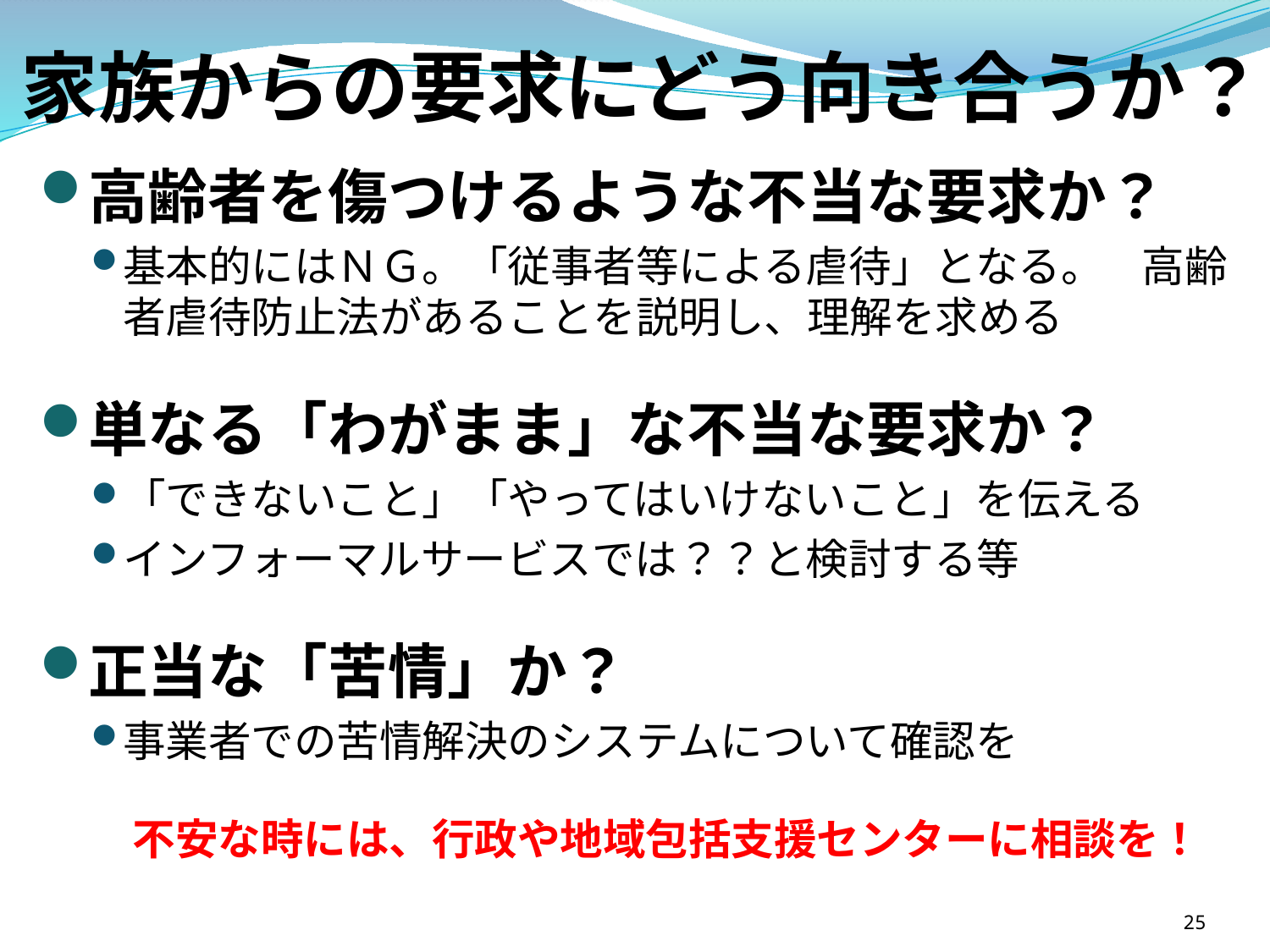

# 家族からの要求にどう向き合うか？
高齢者を傷つけるような不当な要求か？
基本的にはＮＧ。「従事者等による虐待」となる。    高齢者虐待防止法があることを説明し、理解を求める

単なる「わがまま」な不当な要求か？
「できないこと」「やってはいけないこと」を伝える
インフォーマルサービスでは？？と検討する等

正当な「苦情」か？
事業者での苦情解決のシステムについて確認を

不安な時には、行政や地域包括支援センターに相談を！
25